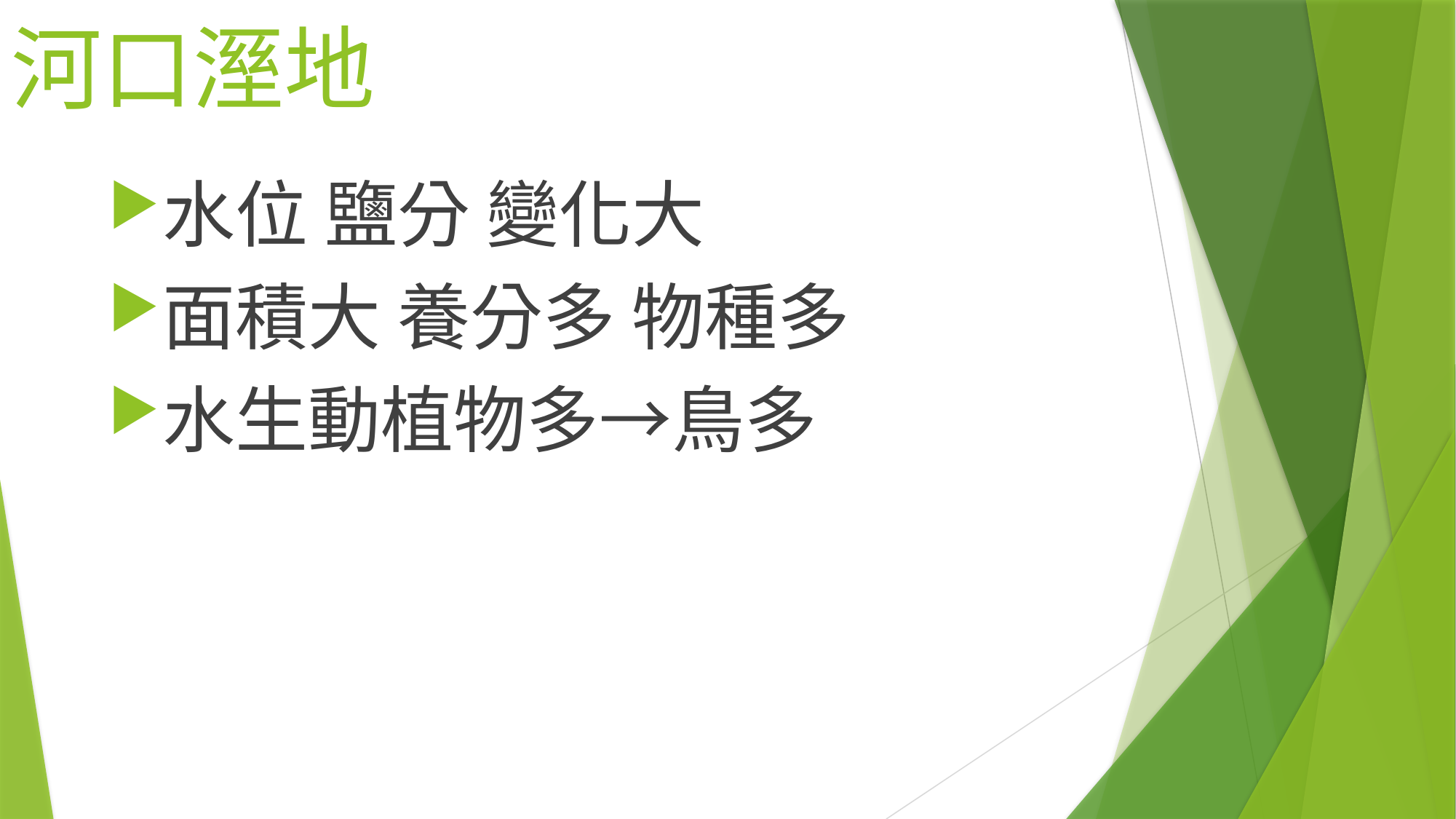

# 河口溼地
水位 鹽分 變化大
面積大 養分多 物種多
水生動植物多→鳥多